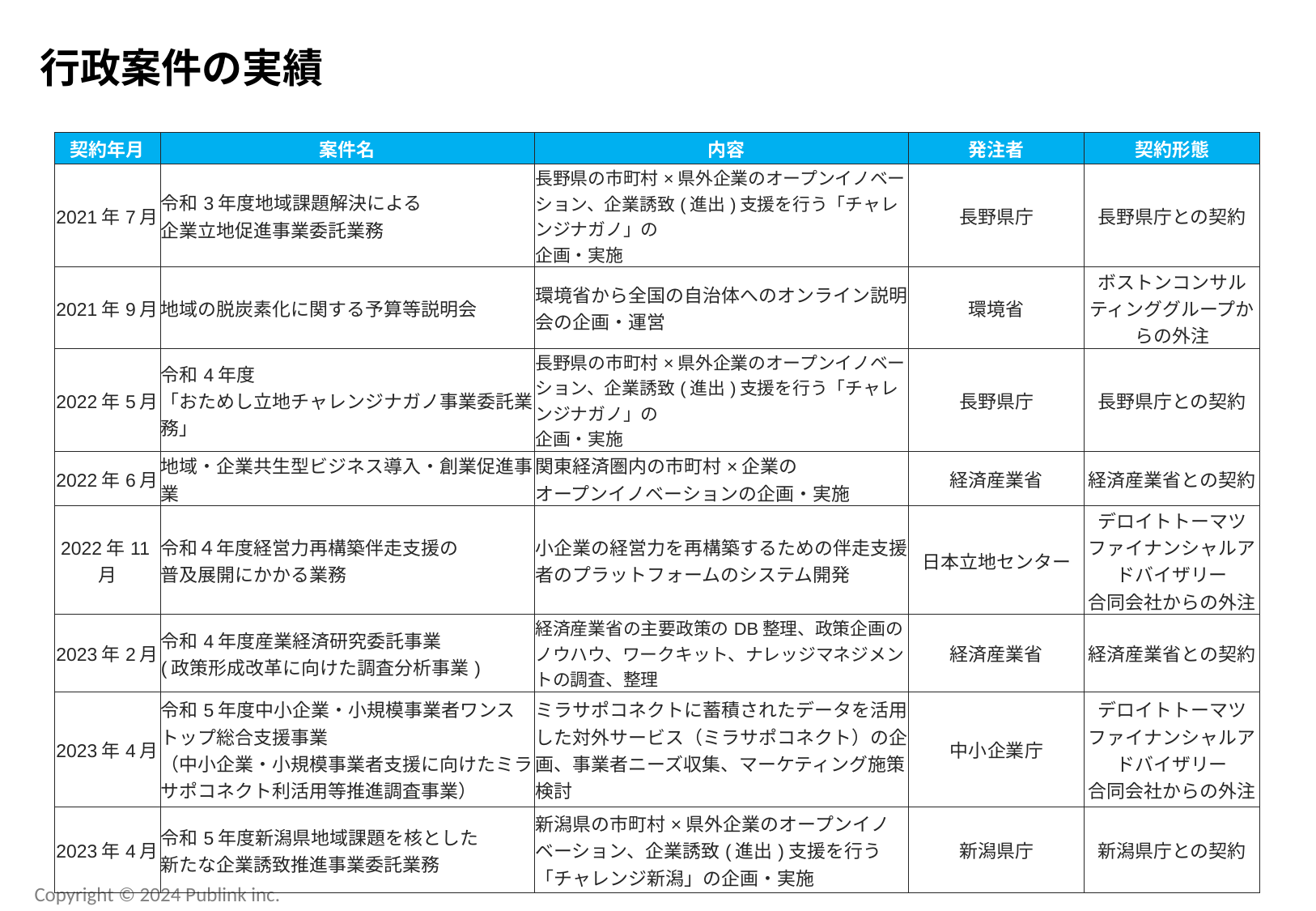

行政案件の実績
| 契約年月 | 案件名 | 内容 | 発注者 | 契約形態 |
| --- | --- | --- | --- | --- |
| 2021年7月 | 令和3年度地域課題解決による 企業立地促進事業委託業務 | 長野県の市町村×県外企業のオープンイノベーション、企業誘致(進出)支援を行う「チャレンジナガノ」の 企画・実施 | 長野県庁 | 長野県庁との契約 |
| 2021年9月 | 地域の脱炭素化に関する予算等説明会 | 環境省から全国の自治体へのオンライン説明会の企画・運営 | 環境省 | ボストンコンサルティンググループからの外注 |
| 2022年5月 | 令和4年度 「おためし立地チャレンジナガノ事業委託業務」 | 長野県の市町村×県外企業のオープンイノベーション、企業誘致(進出)支援を行う「チャレンジナガノ」の 企画・実施 | 長野県庁 | 長野県庁との契約 |
| 2022年6月 | 地域・企業共生型ビジネス導入・創業促進事業 | 関東経済圏内の市町村×企業の オープンイノベーションの企画・実施 | 経済産業省 | 経済産業省との契約 |
| 2022年11月 | 令和４年度経営力再構築伴走支援の 普及展開にかかる業務 | 小企業の経営力を再構築するための伴走支援者のプラットフォームのシステム開発 | 日本立地センター | デロイトトーマツファイナンシャルアドバイザリー 合同会社からの外注 |
| 2023年2月 | 令和4年度産業経済研究委託事業 (政策形成改革に向けた調査分析事業) | 経済産業省の主要政策のDB整理、政策企画のノウハウ、ワークキット、ナレッジマネジメントの調査、整理 | 経済産業省 | 経済産業省との契約 |
| 2023年4月 | 令和5年度中小企業・小規模事業者ワンストップ総合支援事業 （中小企業・小規模事業者支援に向けたミラサポコネクト利活用等推進調査事業） | ミラサポコネクトに蓄積されたデータを活用した対外サービス（ミラサポコネクト）の企画、事業者ニーズ収集、マーケティング施策検討 | 中小企業庁 | デロイトトーマツファイナンシャルアドバイザリー 合同会社からの外注 |
| 2023年4月 | 令和5年度新潟県地域課題を核とした 新たな企業誘致推進事業委託業務 | 新潟県の市町村×県外企業のオープンイノベーション、企業誘致(進出)支援を行う「チャレンジ新潟」の企画・実施 | 新潟県庁 | 新潟県庁との契約 |

Copyright © 2024 Publink inc.